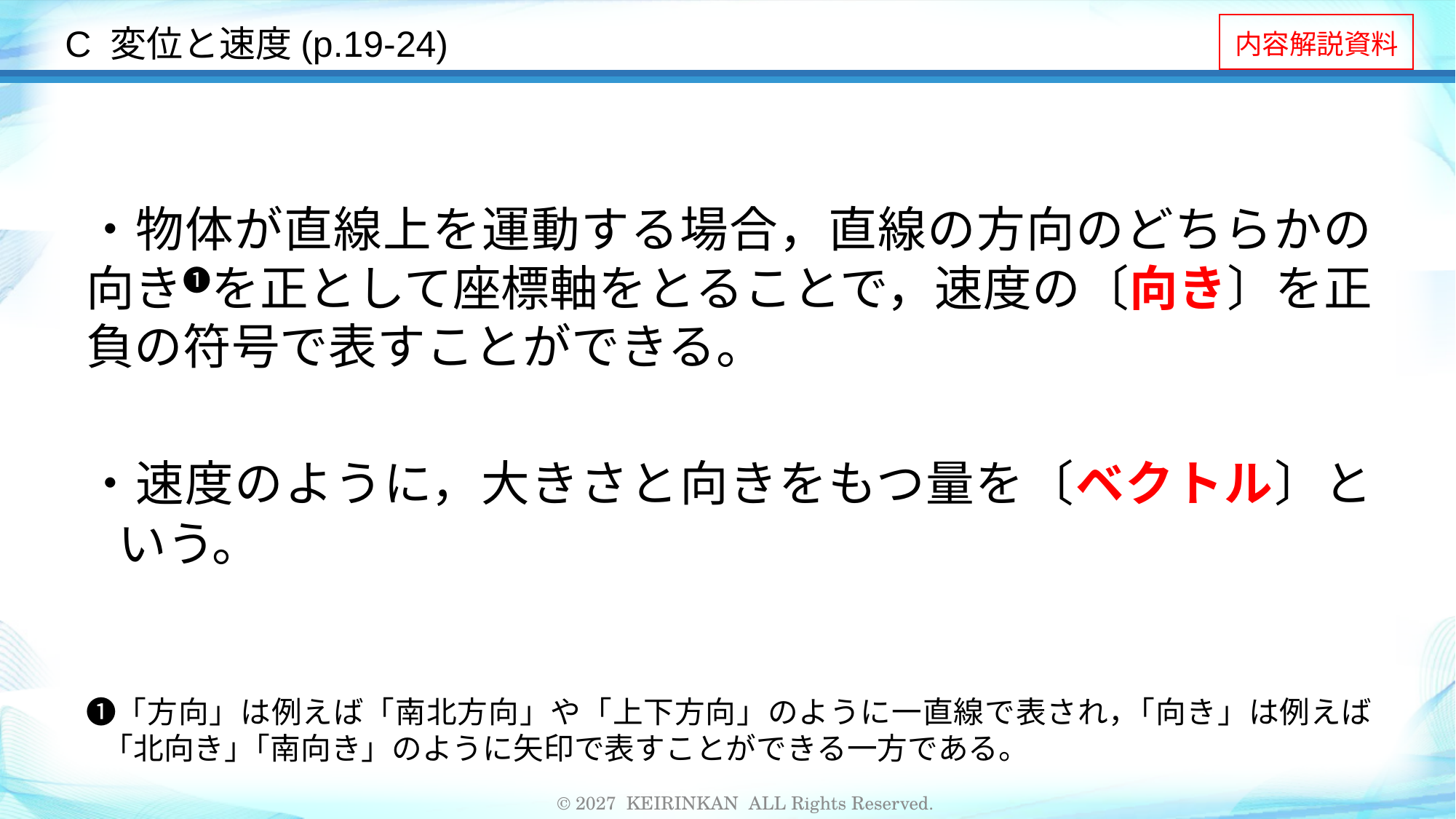

C 変位と速度(p.19-24)
・物体が直線上を運動する場合，直線の方向のどちらかの向き❶を正として座標軸をとることで，速度の〔向き〕を正負の符号で表すことができる。

・速度のように，大きさと向きをもつ量を〔ベクトル〕という。

❶ ｢方向」は例えば「南北方向」や「上下方向」のように一直線で表され，｢向き」は例えば｢北向き」｢南向き」のように矢印で表すことができる一方である。
20